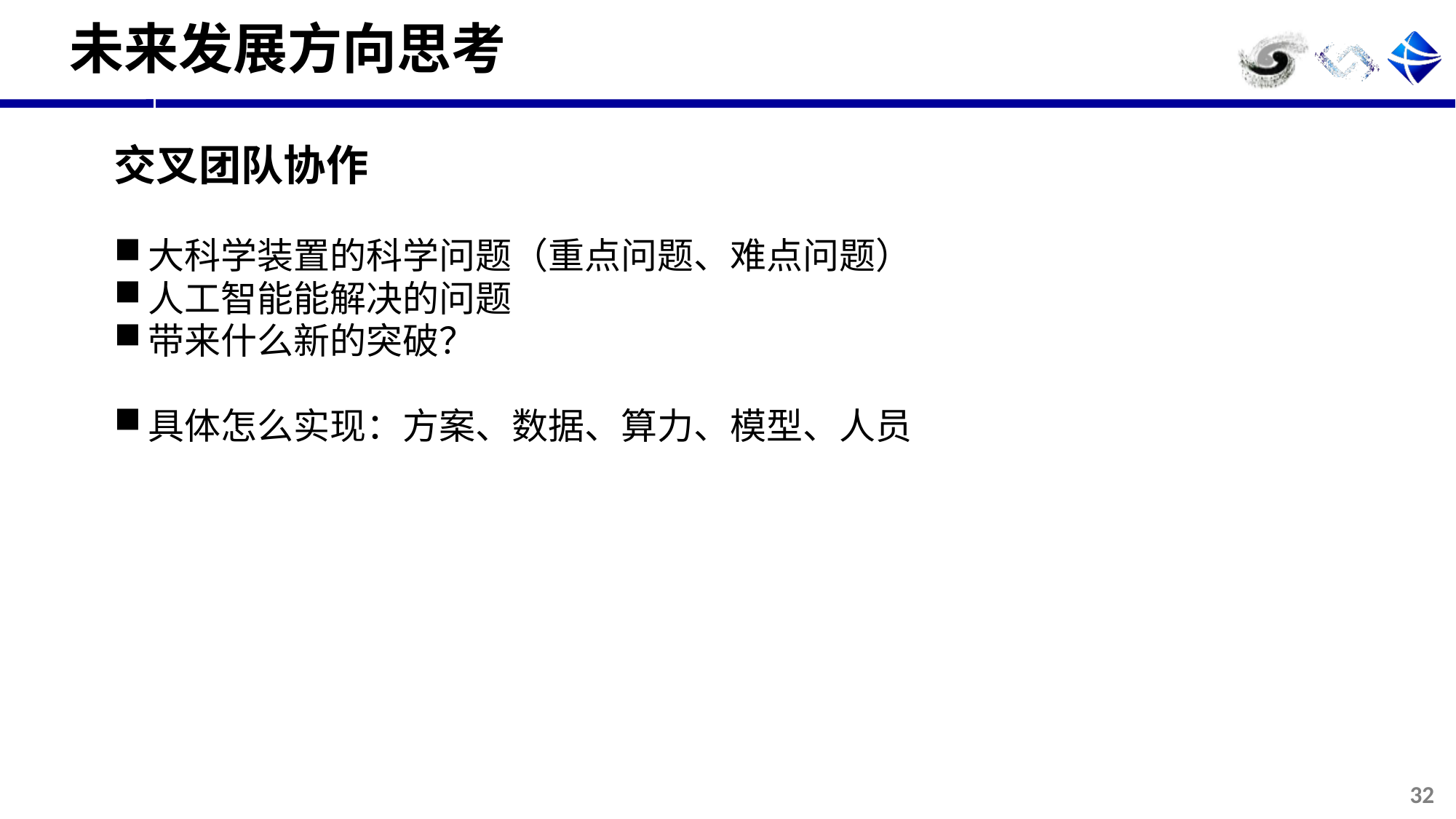

# 未来发展方向思考
交叉团队协作
大科学装置的科学问题（重点问题、难点问题）
人工智能能解决的问题
带来什么新的突破？

具体怎么实现：方案、数据、算力、模型、人员